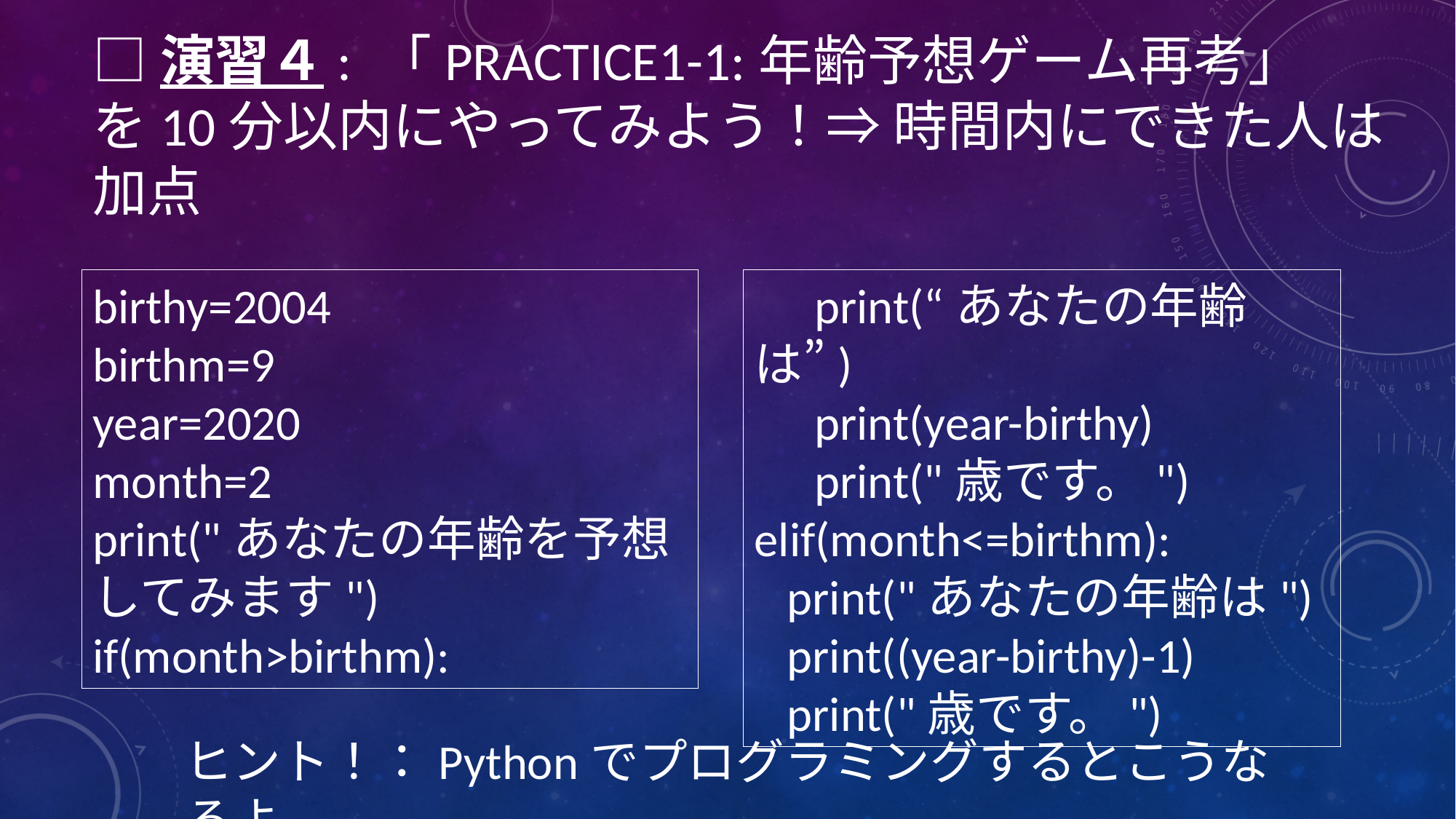

# □演習４: 「Practice1-1:年齢予想ゲーム再考」 を10分以内にやってみよう！⇒ 時間内にできた人は加点
birthy=2004
birthm=9
year=2020
month=2
print("あなたの年齢を予想してみます")
if(month>birthm):
　print(“あなたの年齢は”)
　print(year-birthy)
　print("歳です。")
elif(month<=birthm):
   print("あなたの年齢は")
   print((year-birthy)-1)
   print("歳です。")
ヒント！：Pythonでプログラミングするとこうなるよ。